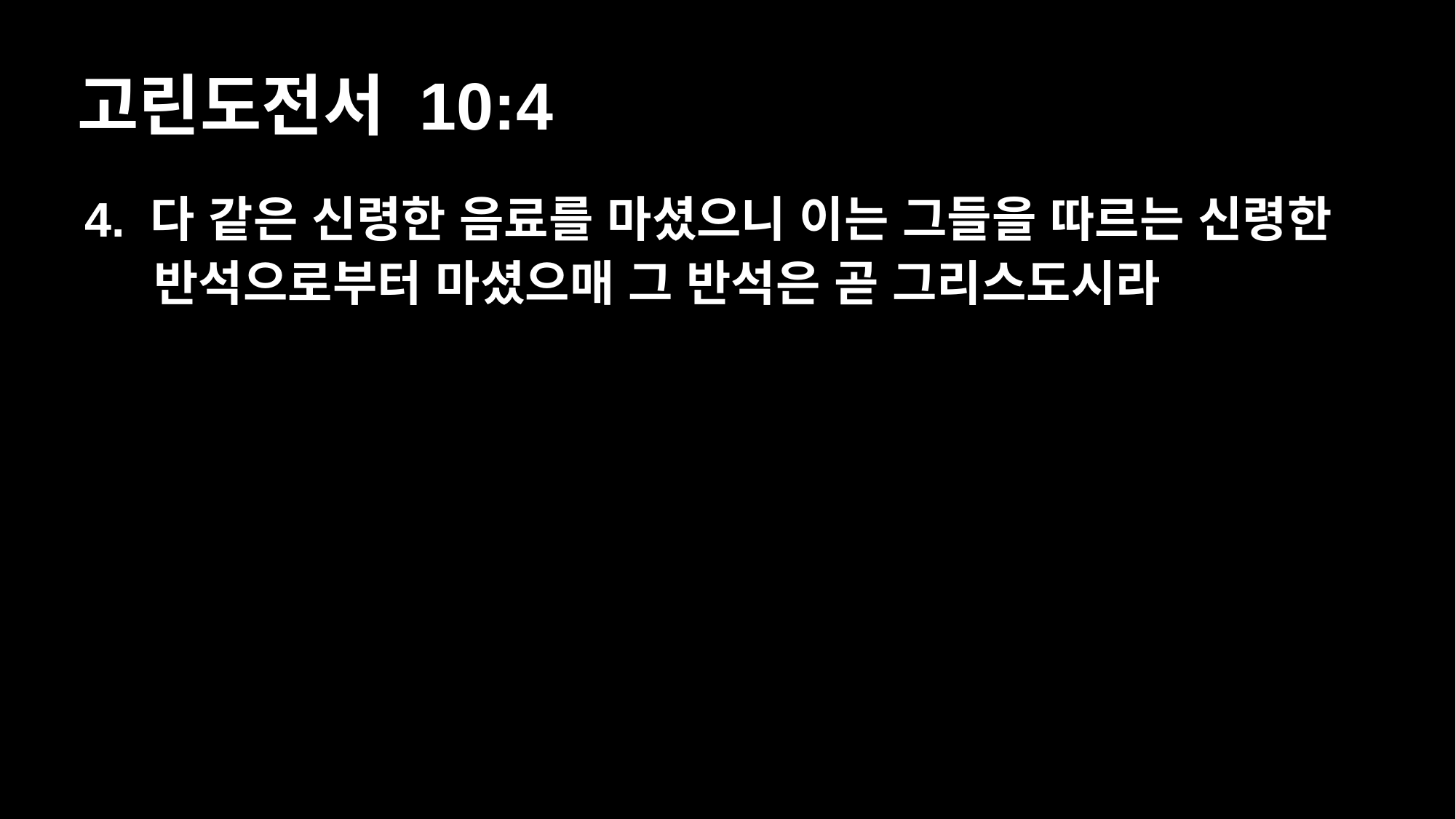

# 고린도전서 10:4
4. 다 같은 신령한 음료를 마셨으니 이는 그들을 따르는 신령한 반석으로부터 마셨으매 그 반석은 곧 그리스도시라